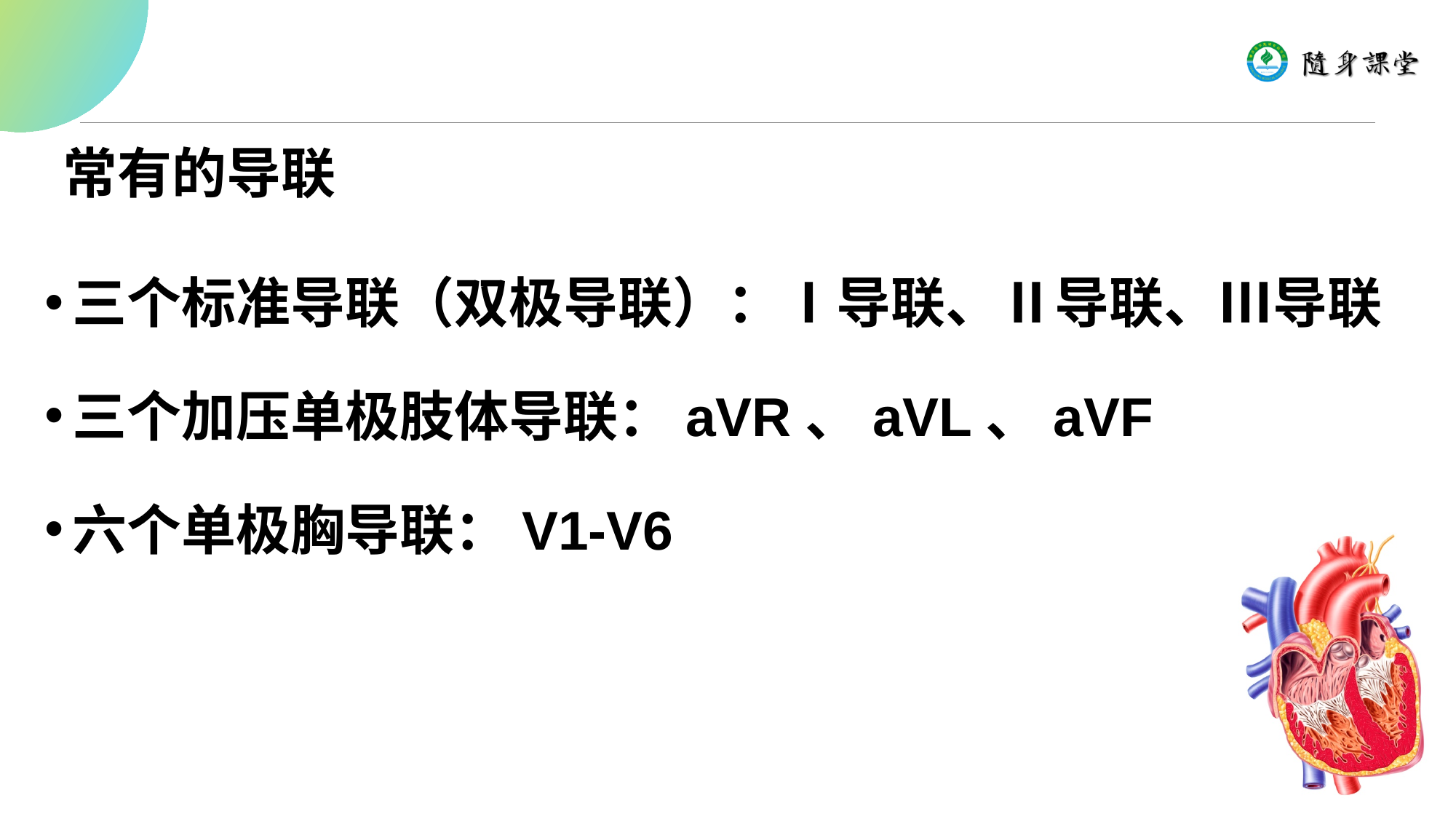

# 常有的导联
三个标准导联（双极导联）：Ⅰ导联、Ⅱ导联、Ⅲ导联
三个加压单极肢体导联：aVR、aVL、aVF
六个单极胸导联：V1-V6